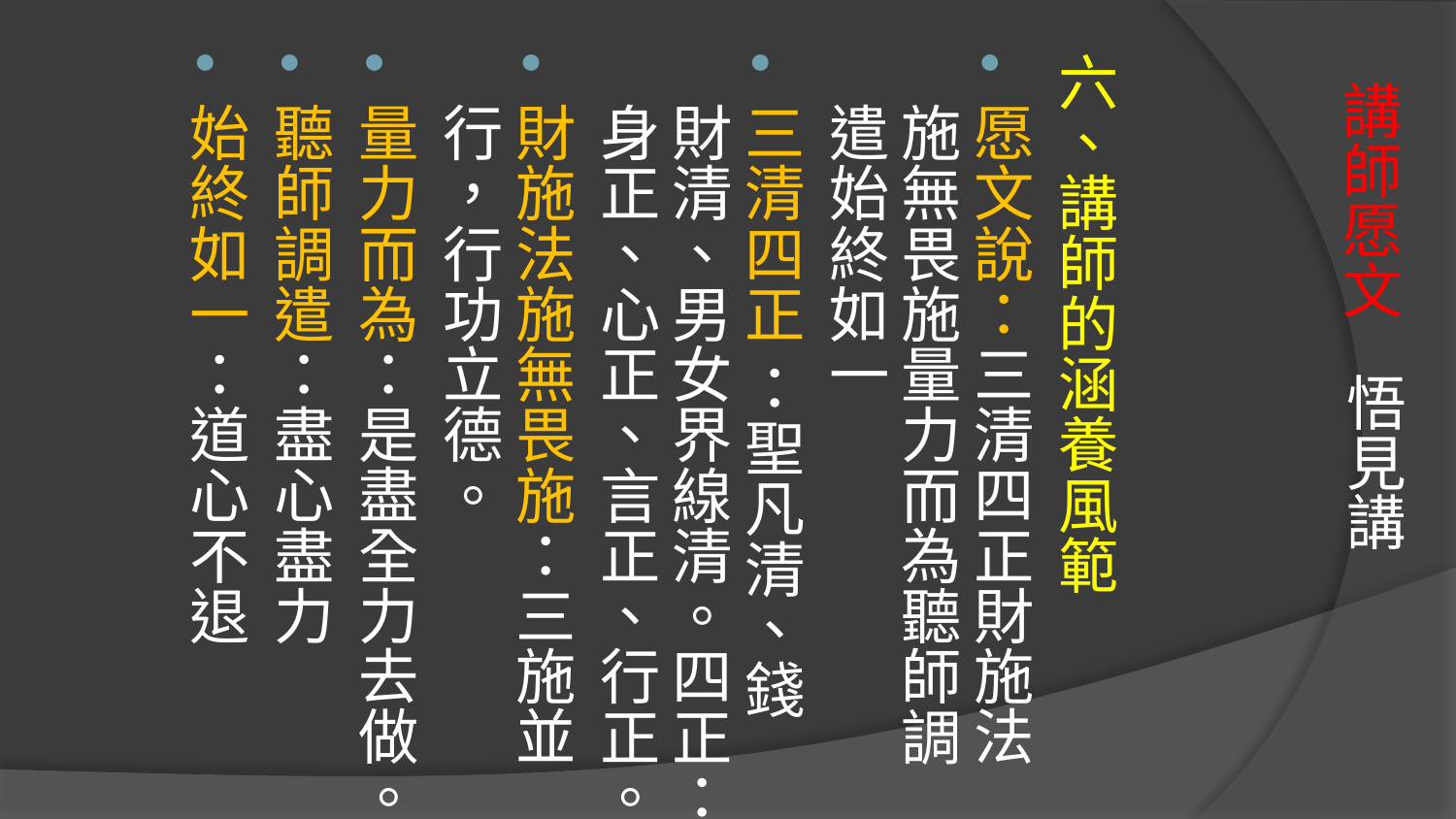

六、講師的涵養風範
愿文說：三清四正財施法施無畏施量力而為聽師調遣始終如一
三清四正 ：聖凡清、錢財清、男女界線清。四正：身正、心正、言正、行正。
財施法施無畏施：三施並行，行功立德。
量力而為：是盡全力去做。
聽師調遣：盡心盡力
始終如一：道心不退

# 講師愿文    悟見講